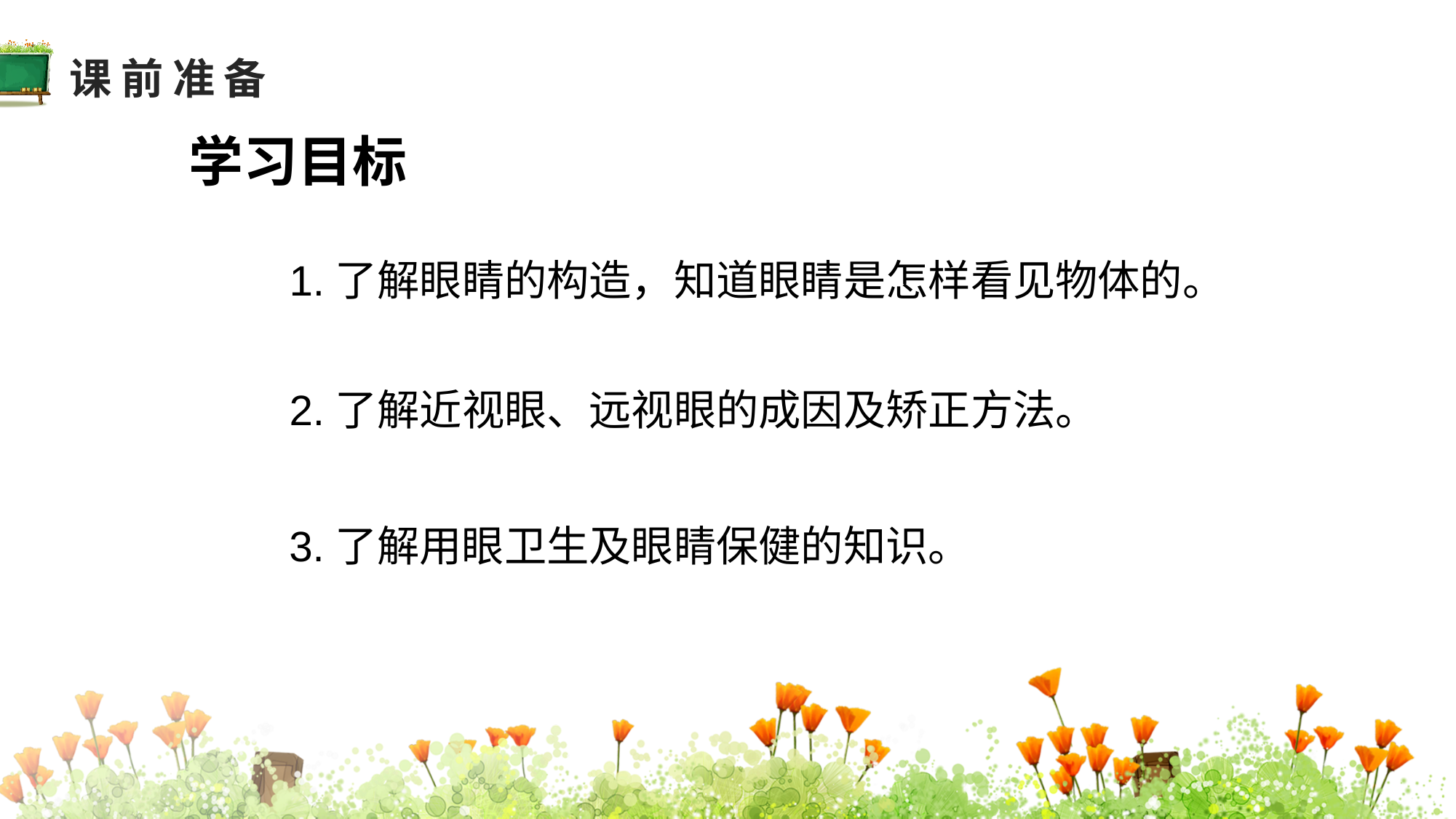

课前准备
学习目标
1.了解眼睛的构造，知道眼睛是怎样看见物体的。

教学分析
2.了解近视眼、远视眼的成因及矫正方法。

3.了解用眼卫生及眼睛保健的知识。